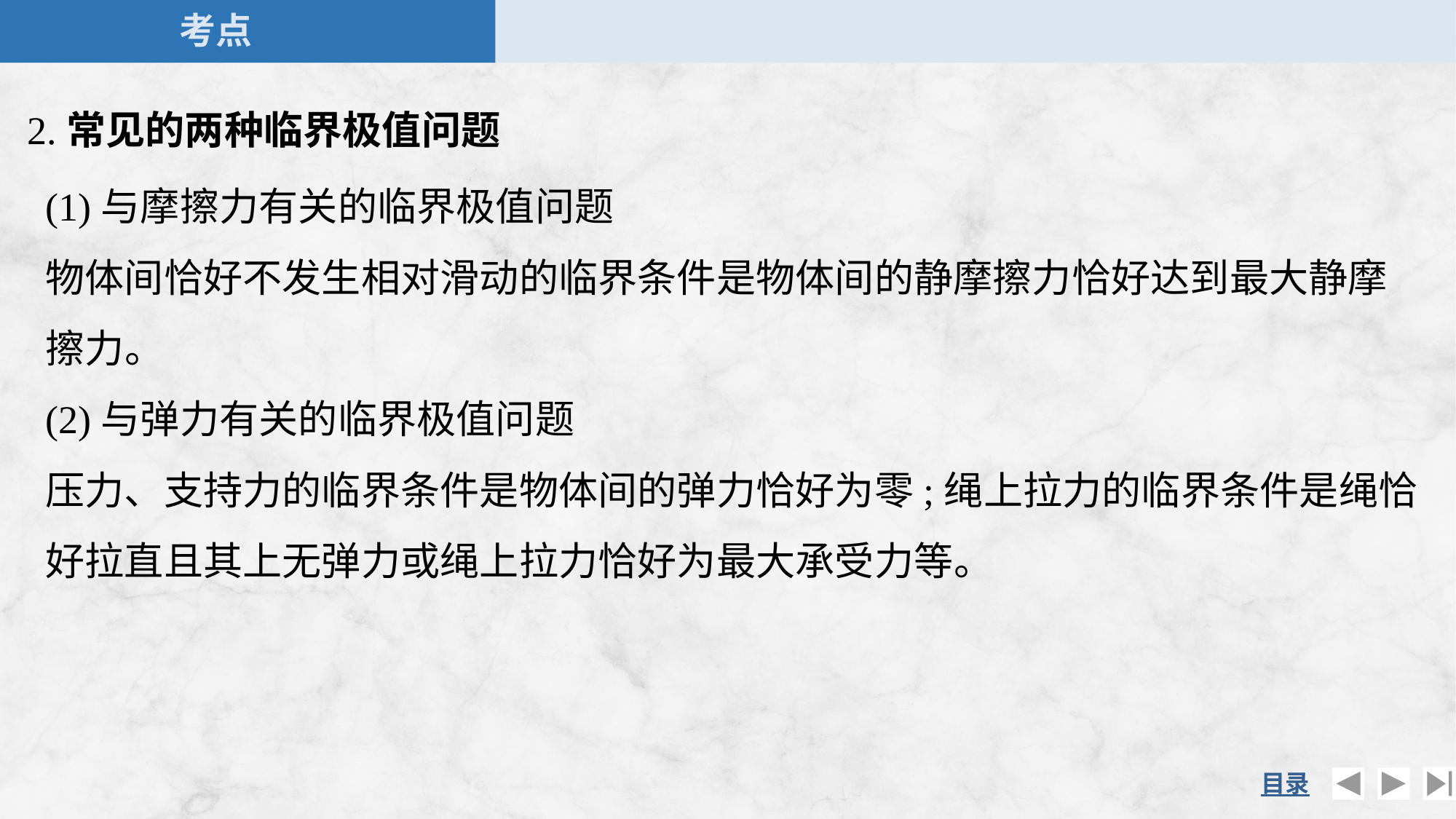

2.常见的两种临界极值问题
(1)与摩擦力有关的临界极值问题
物体间恰好不发生相对滑动的临界条件是物体间的静摩擦力恰好达到最大静摩擦力。
(2)与弹力有关的临界极值问题
压力、支持力的临界条件是物体间的弹力恰好为零;绳上拉力的临界条件是绳恰好拉直且其上无弹力或绳上拉力恰好为最大承受力等。